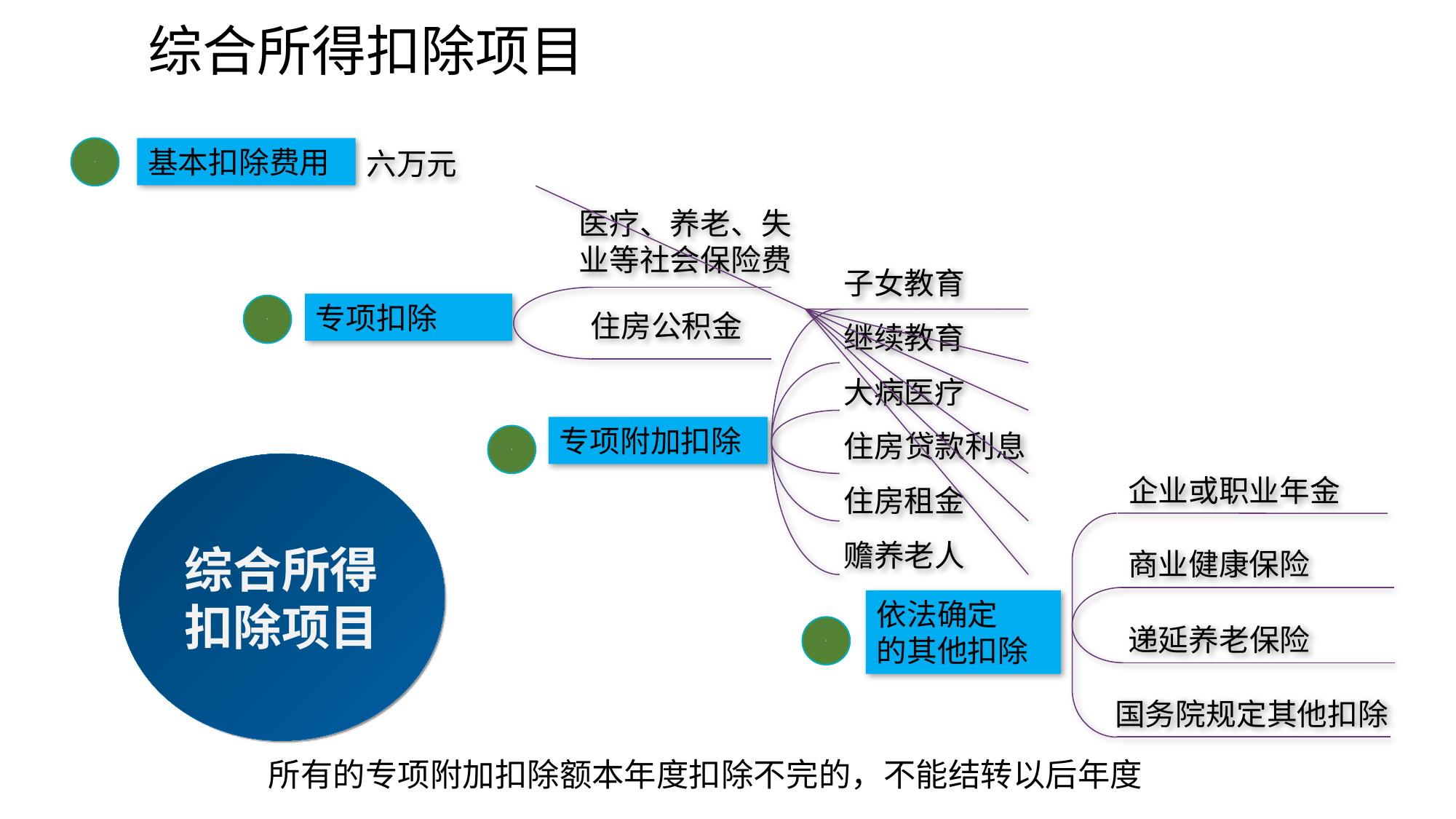

综合所得扣除项目
1
基本扣除费用
六万元
医疗、养老、失业等社会保险费
子女教育

专项扣除
2
住房公积金

继续教育

大病医疗

专项附加扣除
住房贷款利息
3
综合所得扣除项目
企业或职业年金
住房租金

赡养老人
商业健康保险

依法确定
的其他扣除
递延养老保险
4
国务院规定其他扣除
所有的专项附加扣除额本年度扣除不完的，不能结转以后年度